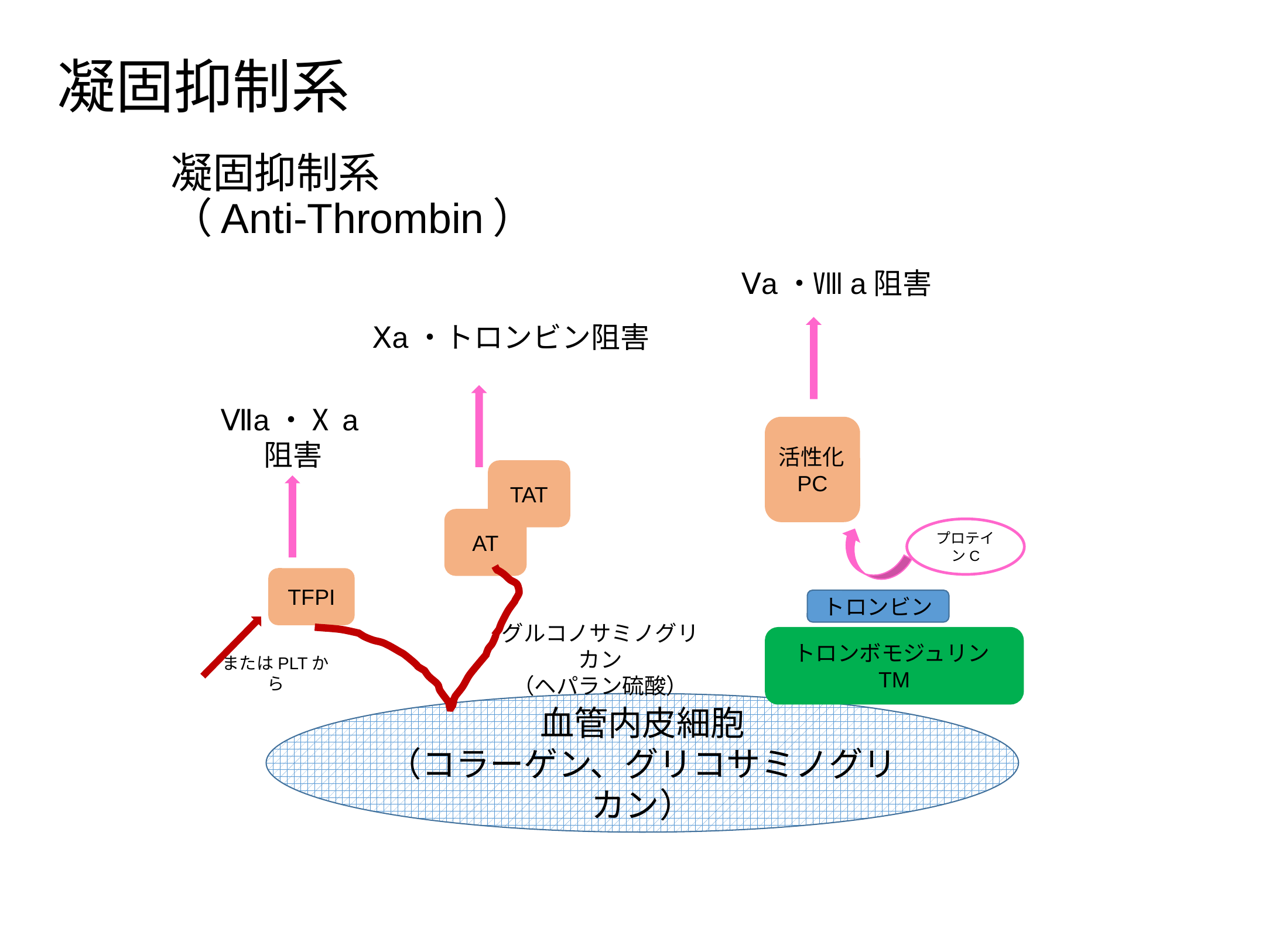

凝固抑制系
# 凝固抑制系 （Anti-Thrombin）
Ⅴa・Ⅷa阻害
Ⅹa・トロンビン阻害

Ⅶa・Ⅹa阻害
活性化PC

AT
プロテインC

TFPI
トロンビン

グルコノサミノグリカン
（ヘパラン硫酸）
トロンボモジュリンTM
またはPLTから
血管内皮細胞
（コラーゲン、グリコサミノグリカン）
TAT